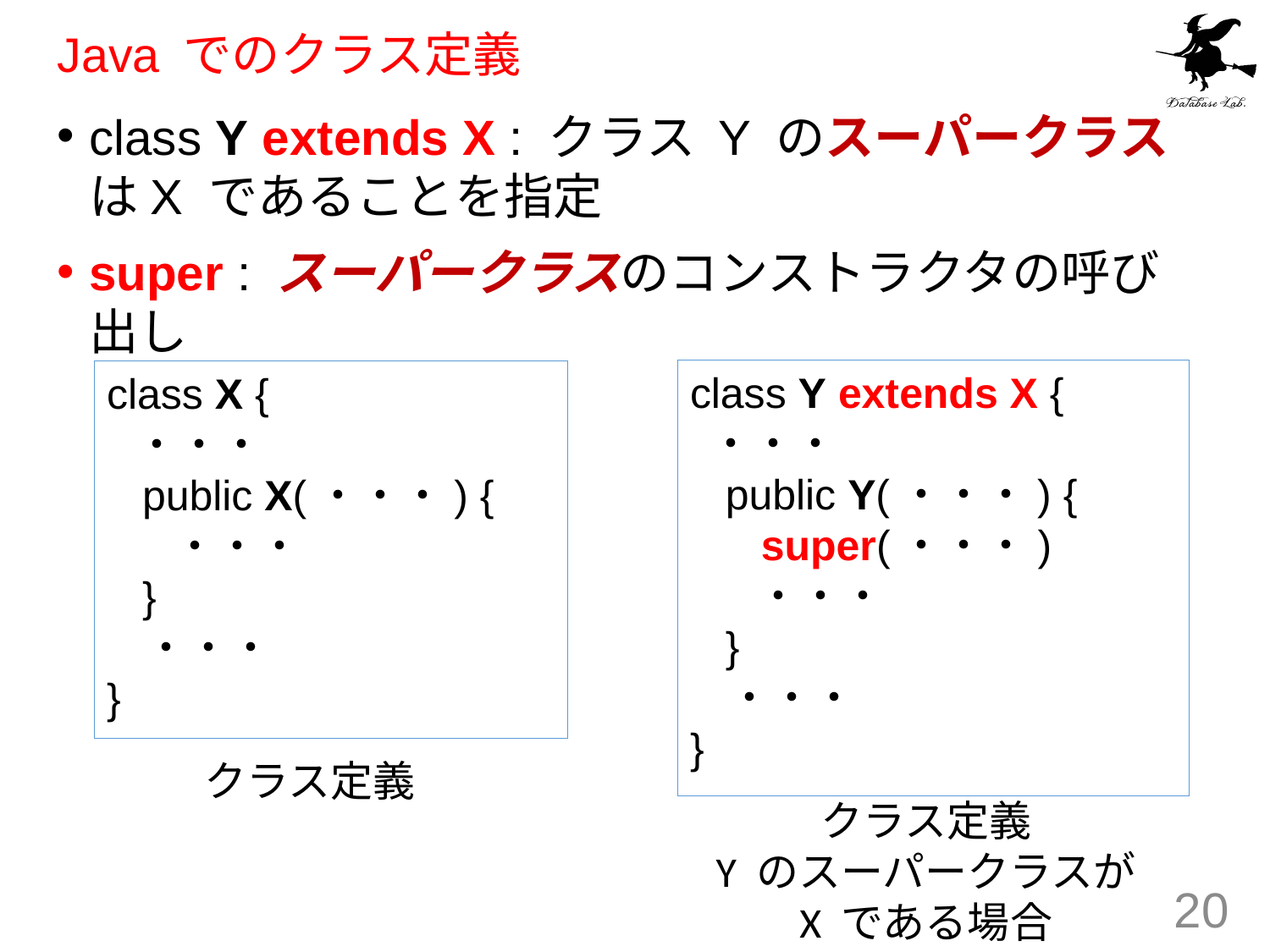

# Java でのクラス定義
class Y extends X : クラス Y のスーパークラスはX であることを指定
super : スーパークラスのコンストラクタの呼び出し

class Y extends X {
 ・・・
   public Y(・・・) {
      super(・・・)
      ・・・
   }
   ・・・
}

class X {
  ・・・
   public X(・・・) {
      ・・・
   }
   ・・・
}

クラス定義
クラス定義
Y のスーパークラスが
X である場合
20